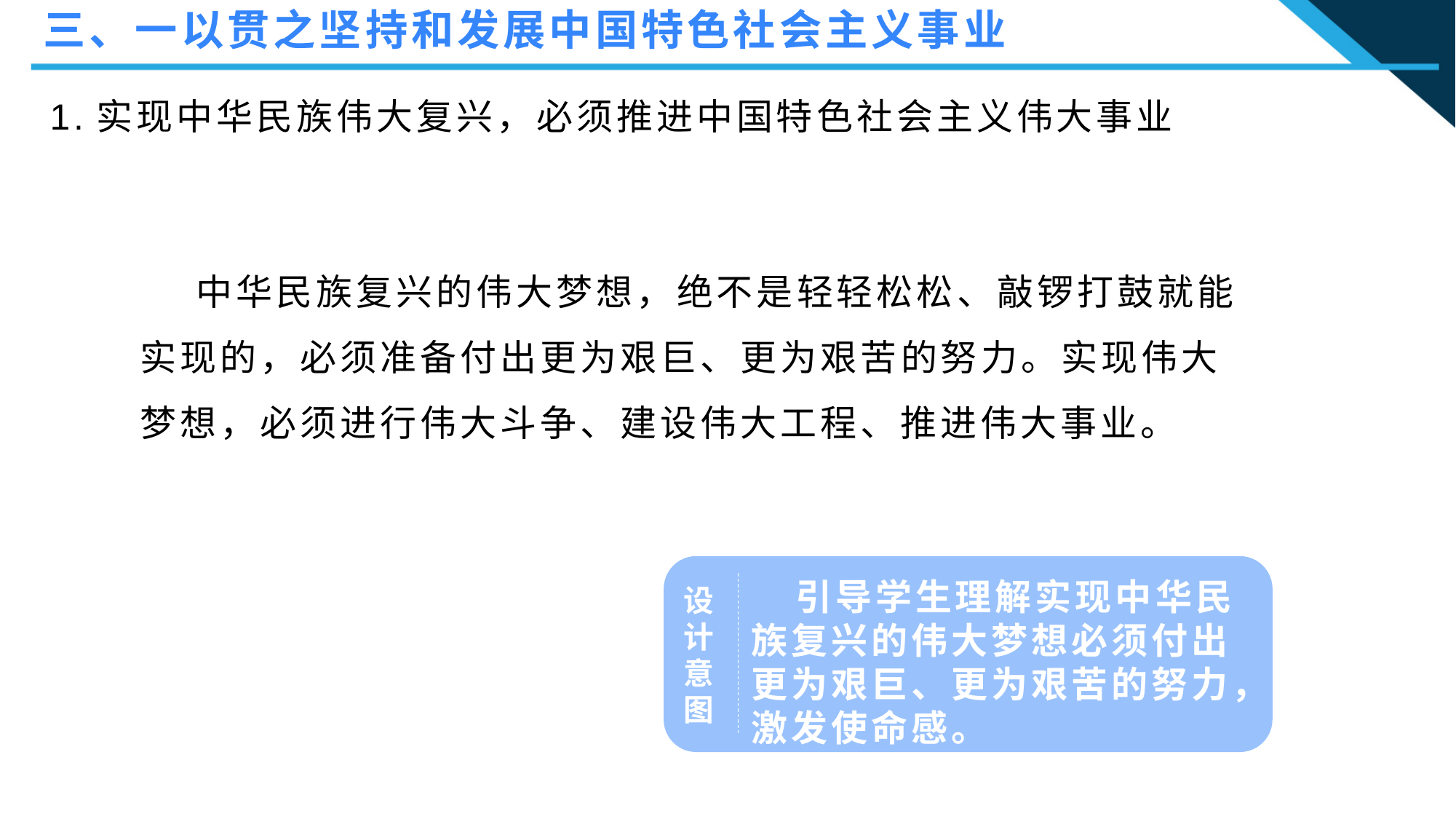

三、一以贯之坚持和发展中国特色社会主义事业
1.实现中华民族伟大复兴，必须推进中国特色社会主义伟大事业
    中华民族复兴的伟大梦想，绝不是轻轻松松、敲锣打鼓就能实现的，必须准备付出更为艰巨、更为艰苦的努力。实现伟大梦想，必须进行伟大斗争、建设伟大工程、推进伟大事业。
设
计
意
图
   引导学生理解实现中华民族复兴的伟大梦想必须付出更为艰巨、更为艰苦的努力，激发使命感。